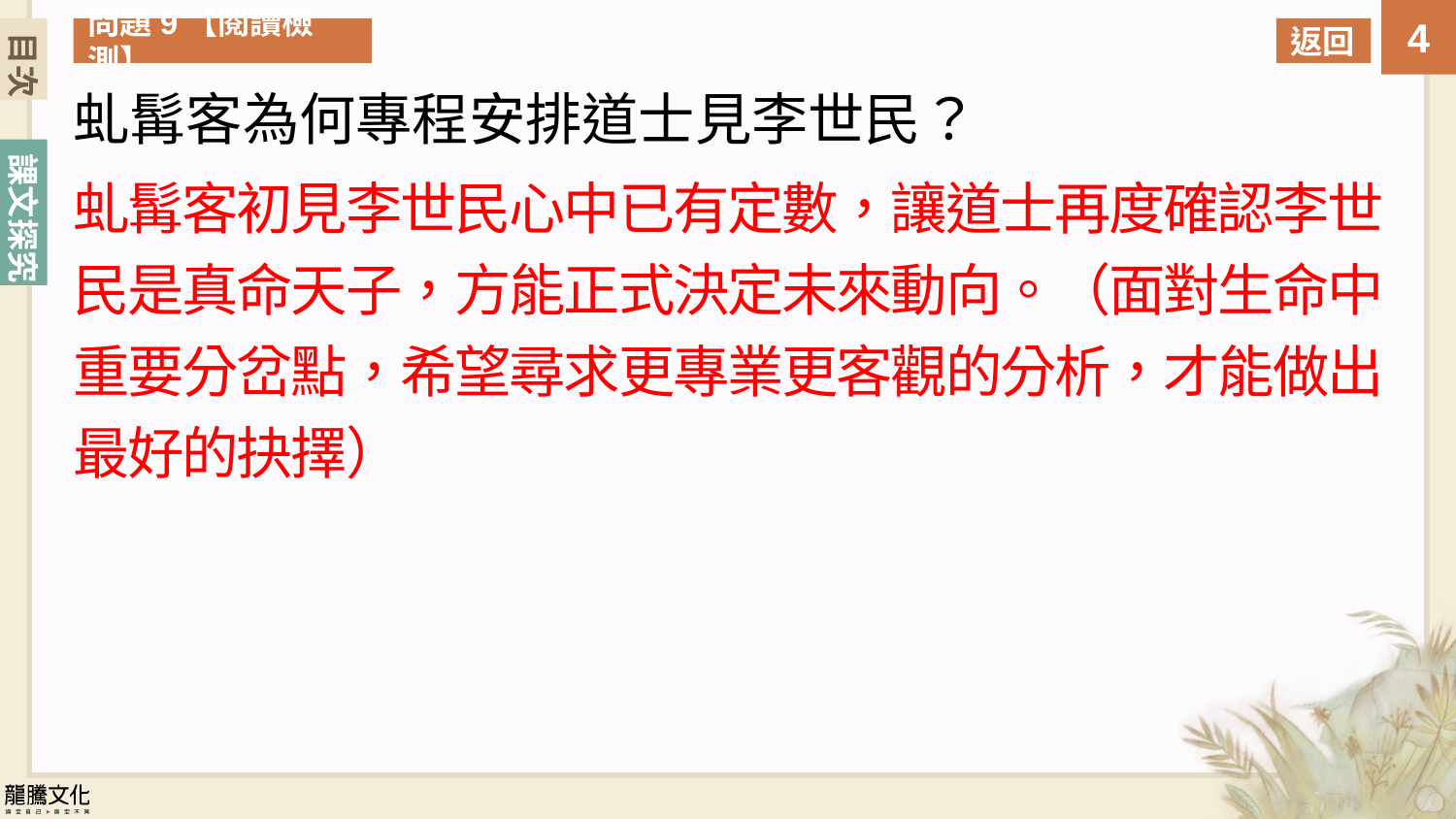

目次
問題9【閱讀檢測】
返回
虬髯客為何專程安排道士見李世民？
虬髯客初見李世民心中已有定數，讓道士再度確認李世民是真命天子，方能正式決定未來動向。（面對生命中重要分岔點，希望尋求更專業更客觀的分析，才能做出最好的抉擇）